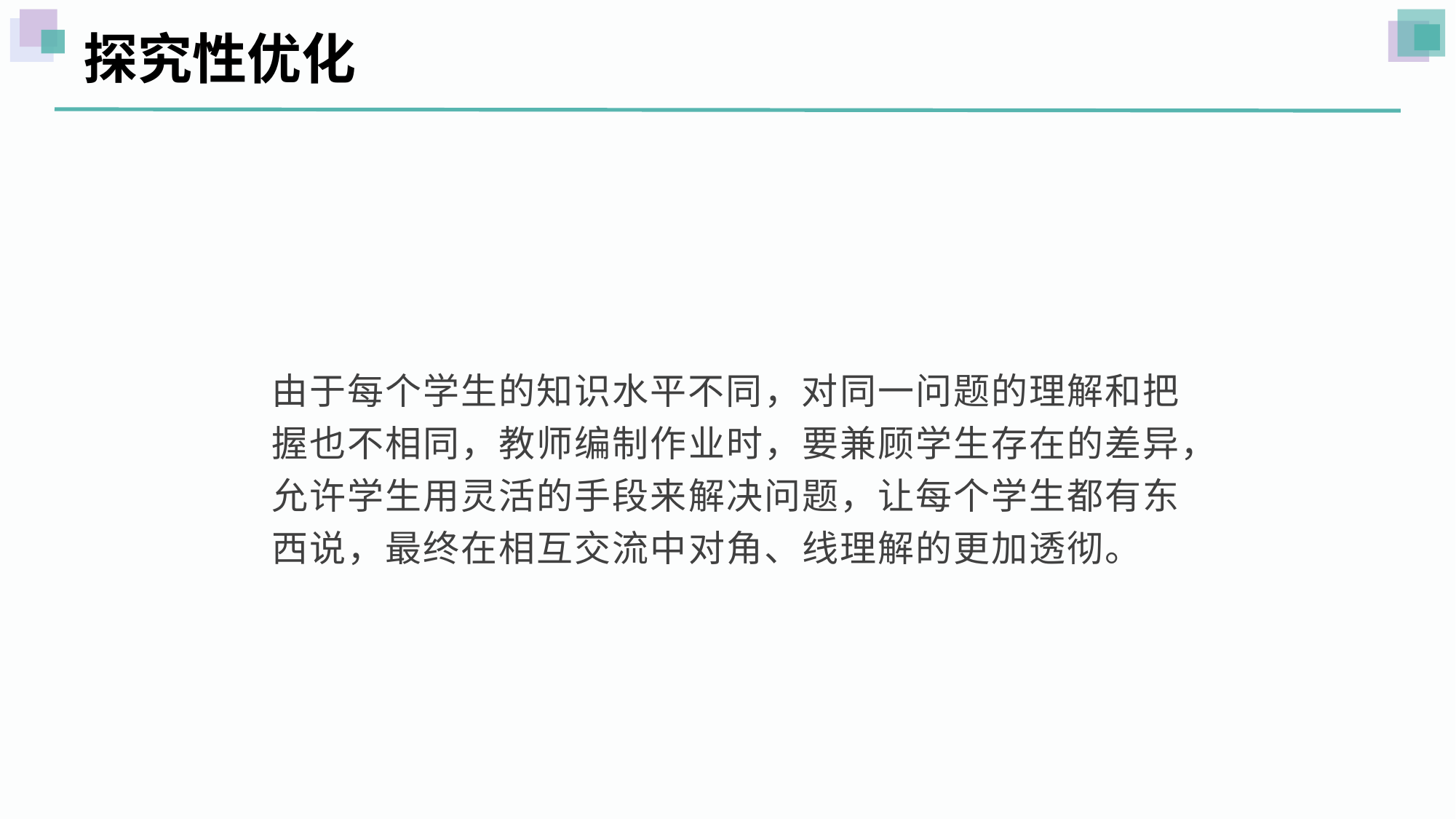

探究性优化
由于每个学生的知识水平不同，对同一问题的理解和把握也不相同，教师编制作业时，要兼顾学生存在的差异，允许学生用灵活的手段来解决问题，让每个学生都有东西说，最终在相互交流中对角、线理解的更加透彻。